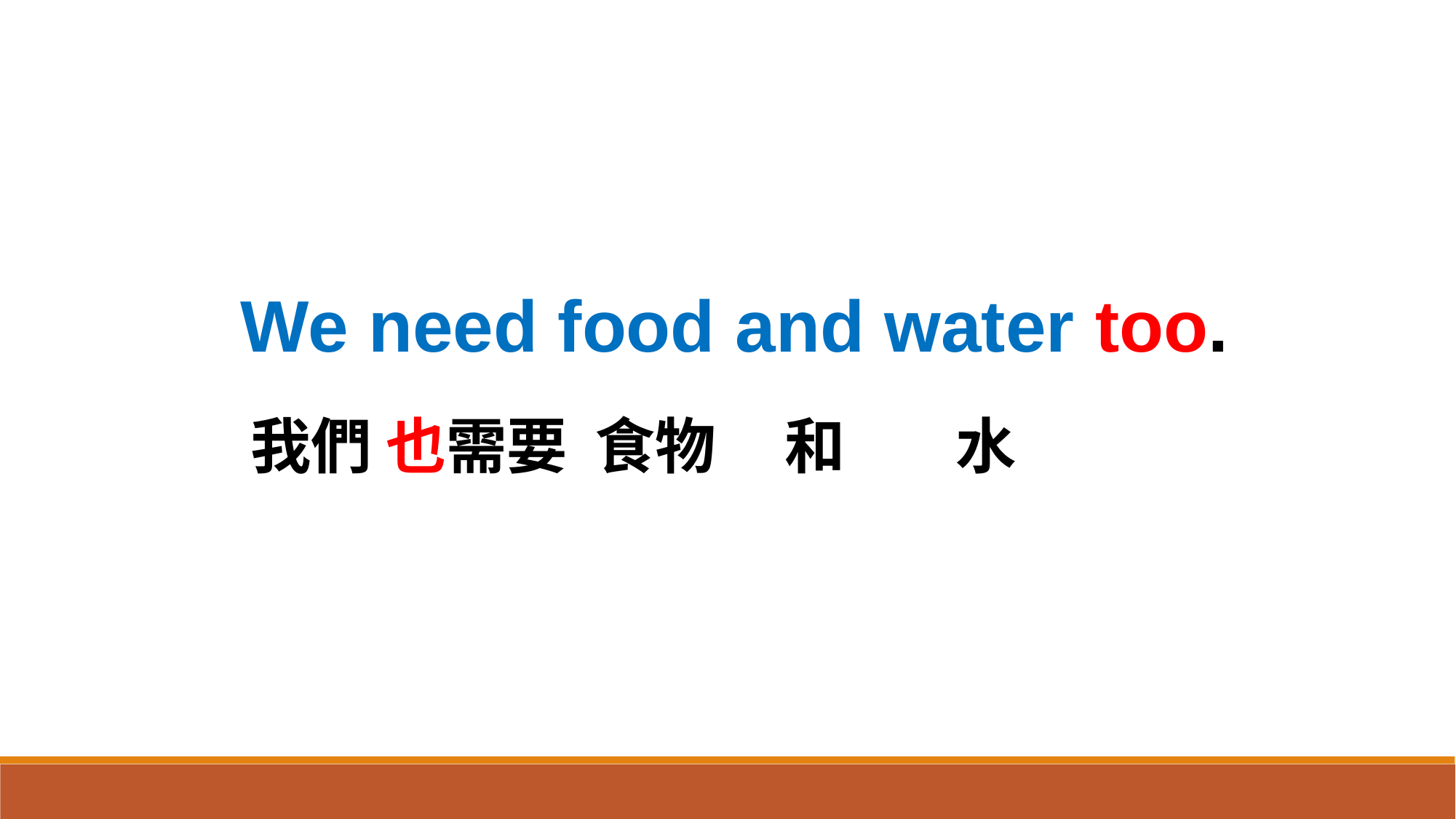

We need food and water too.
我們 也需要  食物     和        水